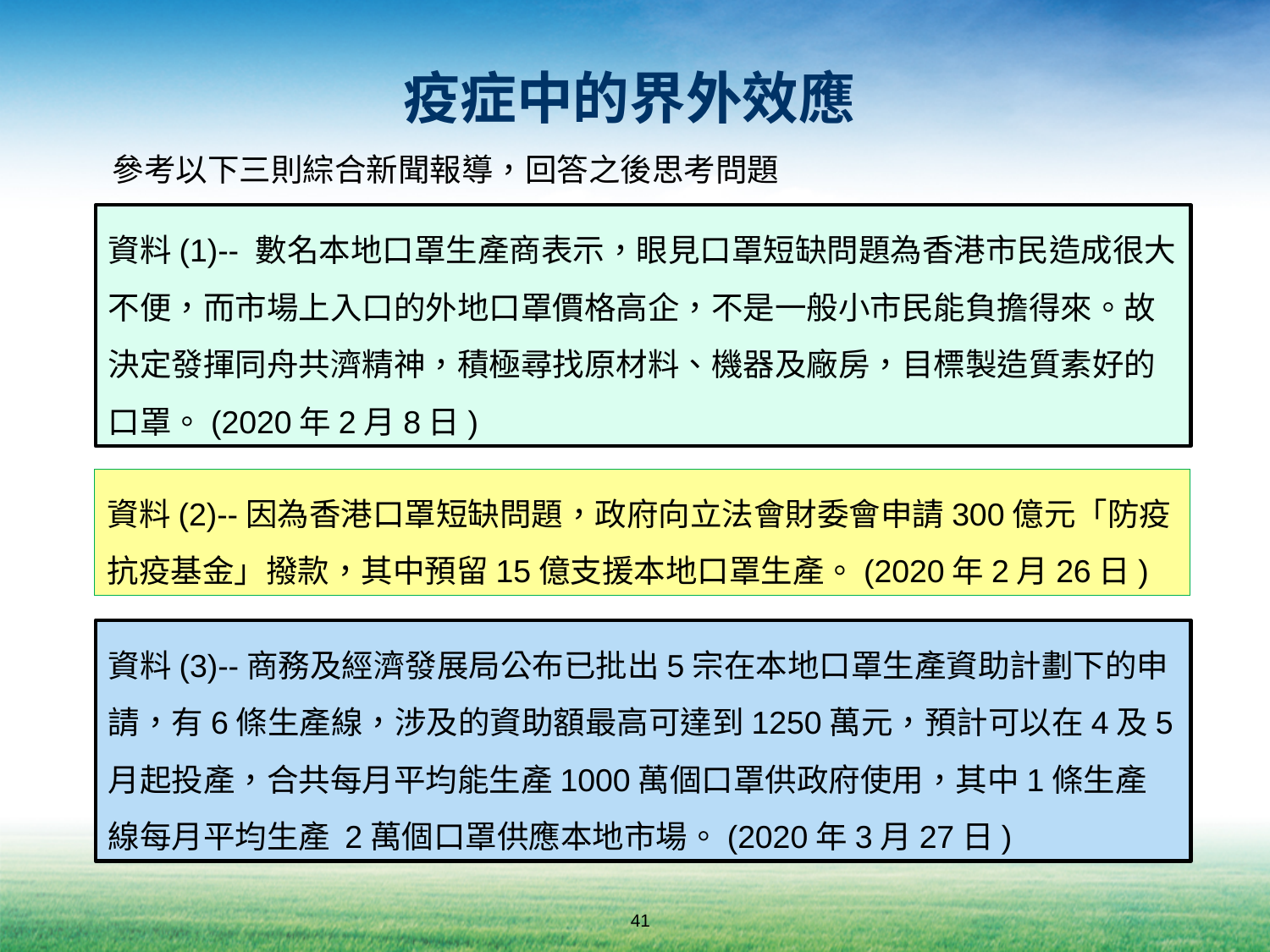

# 疫症中的界外效應
參考以下三則綜合新聞報導，回答之後思考問題
資料(1)-- 數名本地口罩生產商表示，眼見口罩短缺問題為香港市民造成很大不便，而市場上入口的外地口罩價格高企，不是一般小市民能負擔得來。故決定發揮同舟共濟精神，積極尋找原材料、機器及廠房，目標製造質素好的口罩。(2020年2月8日)
資料(2)--因為香港口罩短缺問題，政府向立法會財委會申請300億元「防疫抗疫基金」撥款，其中預留15億支援本地口罩生產。(2020年2月26日)
資料(3)--商務及經濟發展局公布已批出5宗在本地口罩生產資助計劃下的申請，有6條生產線，涉及的資助額最高可達到1250萬元，預計可以在4及5月起投產，合共每月平均能生產1000萬個口罩供政府使用，其中1條生產線每月平均生產 2萬個口罩供應本地市場。(2020年3月27日)
41